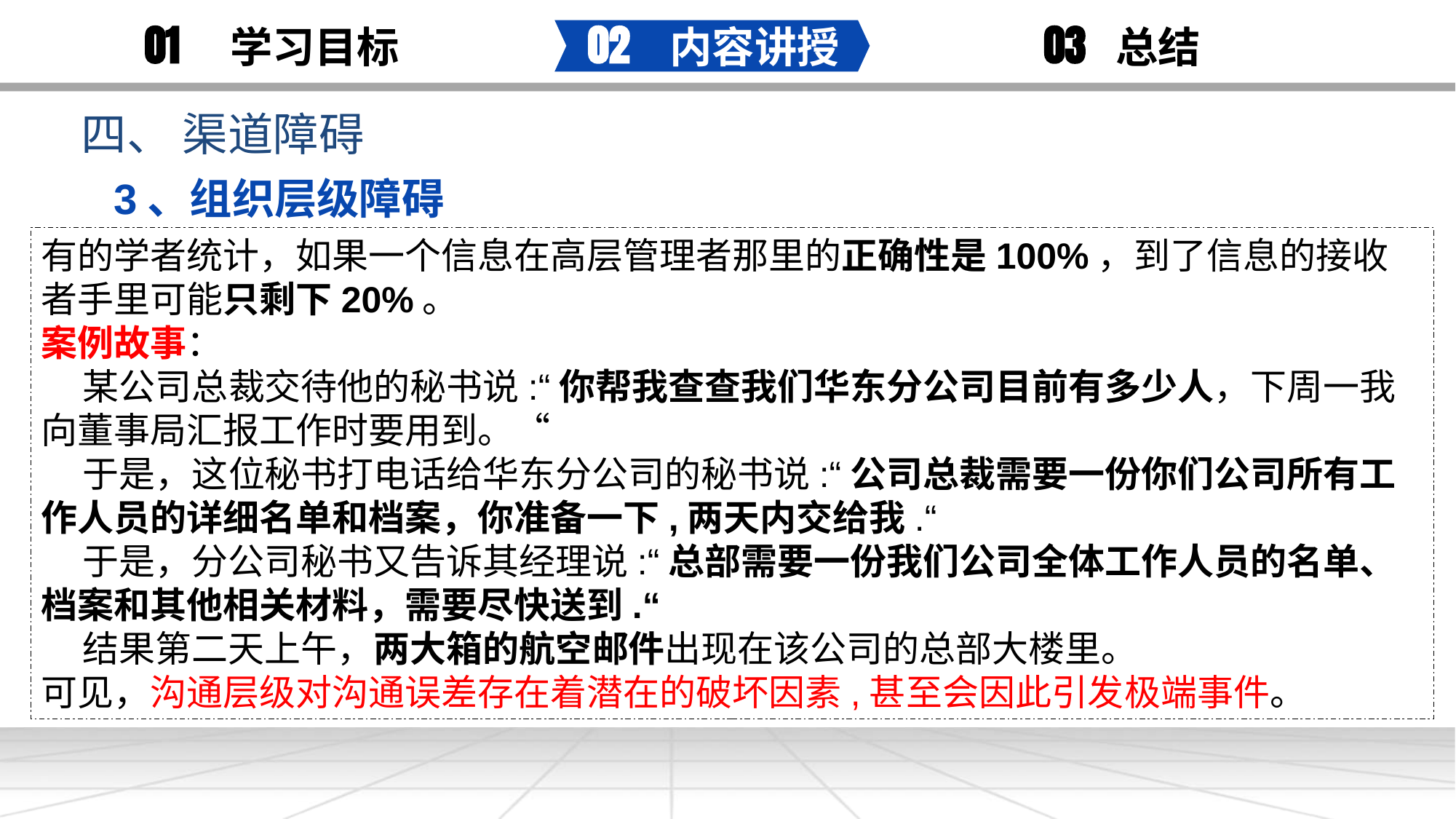

02   内容讲授
03  总结
01    学习目标

四、 渠道障碍
3、组织层级障碍
有的学者统计，如果一个信息在高层管理者那里的正确性是100%，到了信息的接收者手里可能只剩下20%。
案例故事：
    某公司总裁交待他的秘书说:“你帮我查查我们华东分公司目前有多少人，下周一我向董事局汇报工作时要用到。“
    于是，这位秘书打电话给华东分公司的秘书说:“公司总裁需要一份你们公司所有工作人员的详细名单和档案，你准备一下,两天内交给我.“
    于是，分公司秘书又告诉其经理说:“总部需要一份我们公司全体工作人员的名单、档案和其他相关材料，需要尽快送到.“
    结果第二天上午，两大箱的航空邮件出现在该公司的总部大楼里。
可见，沟通层级对沟通误差存在着潜在的破坏因素,甚至会因此引发极端事件。